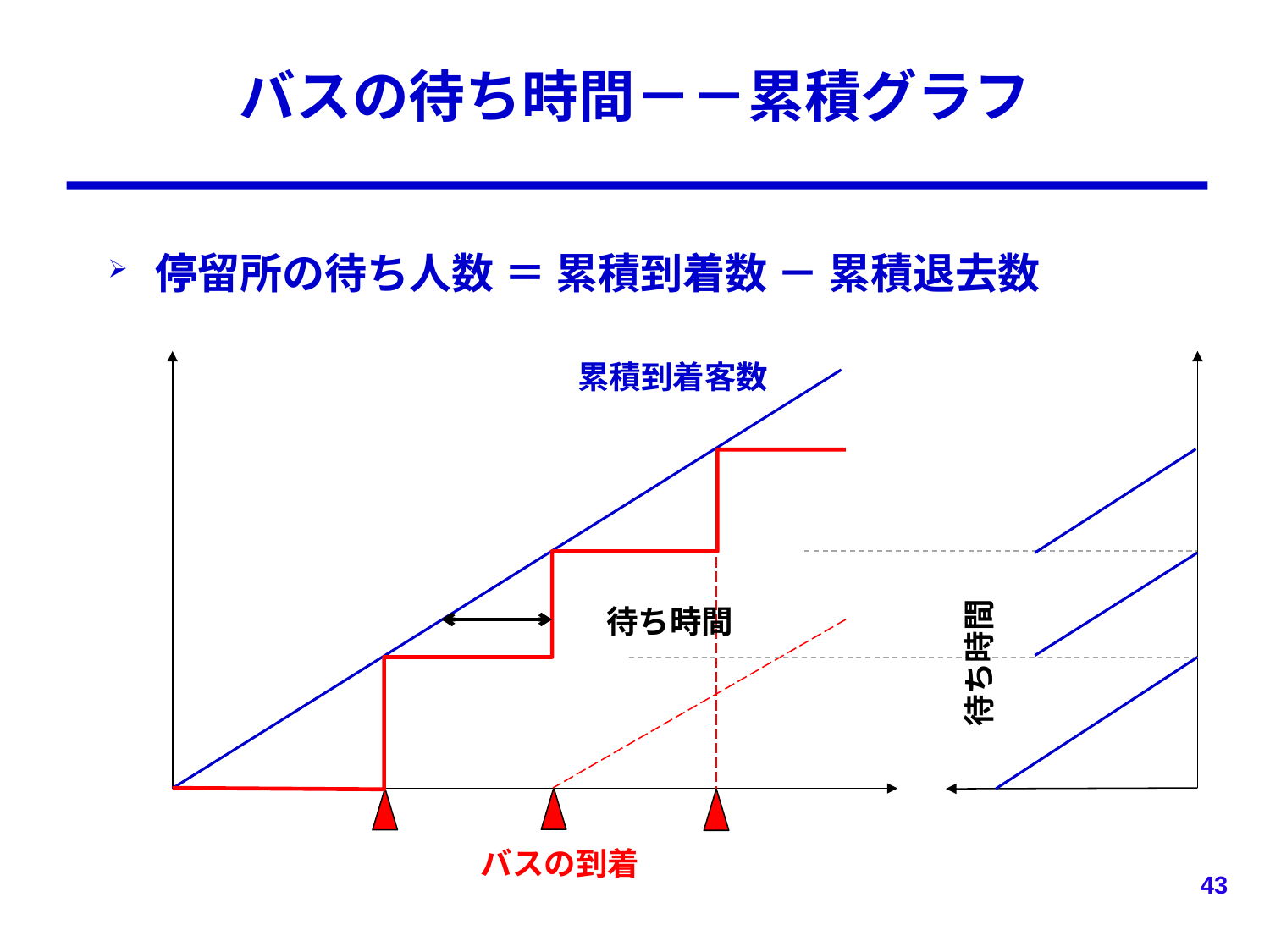

# バスの待ち時間－－累積グラフ
停留所の待ち人数 ＝ 累積到着数 － 累積退去数
累積到着客数

待ち時間
待ち時間

バスの到着
43